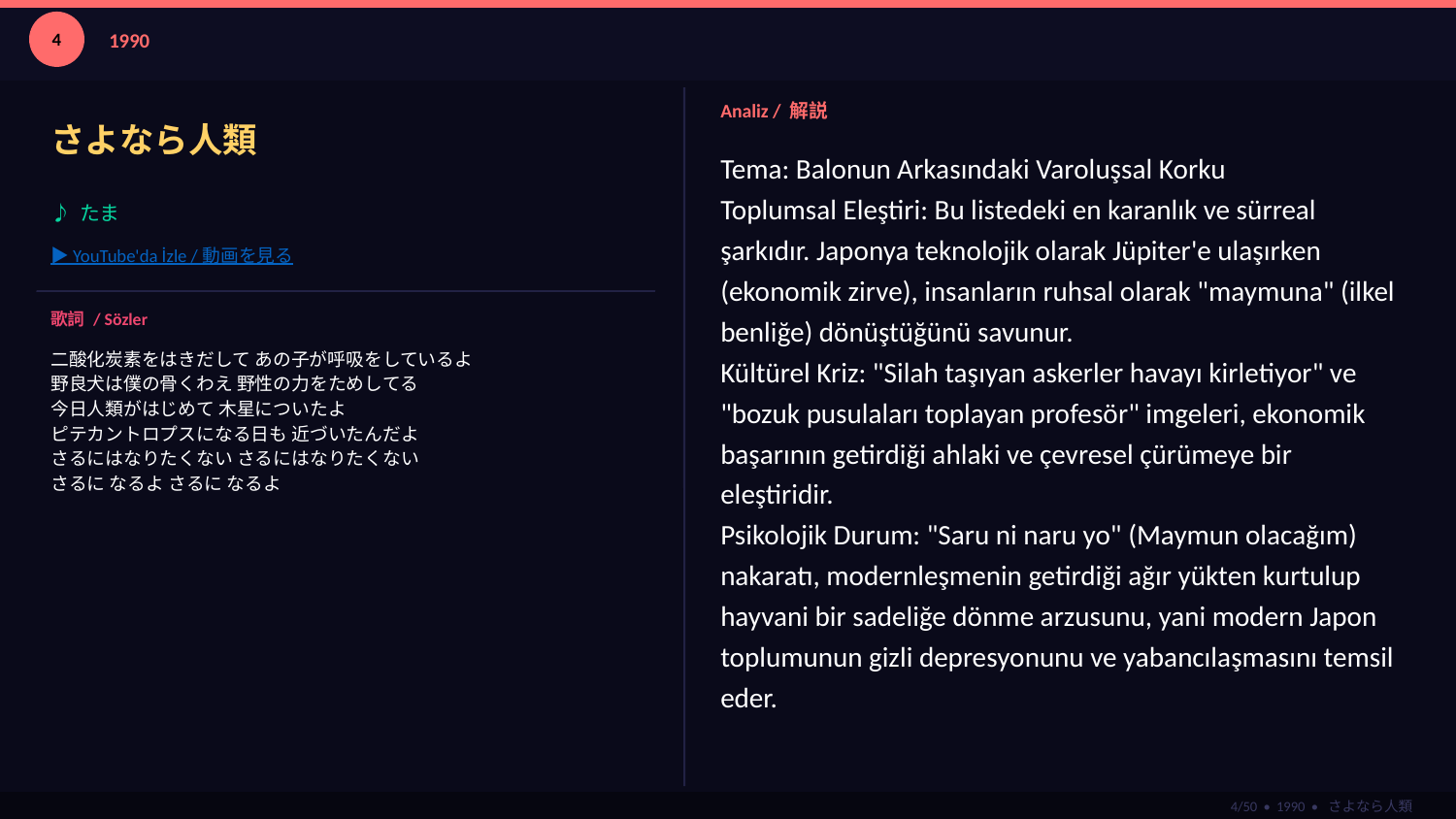

4
1990
さよなら人類

Analiz / 解説
Tema: Balonun Arkasındaki Varoluşsal Korku
Toplumsal Eleştiri: Bu listedeki en karanlık ve sürreal şarkıdır. Japonya teknolojik olarak Jüpiter'e ulaşırken (ekonomik zirve), insanların ruhsal olarak "maymuna" (ilkel benliğe) dönüştüğünü savunur.
Kültürel Kriz: "Silah taşıyan askerler havayı kirletiyor" ve "bozuk pusulaları toplayan profesör" imgeleri, ekonomik başarının getirdiği ahlaki ve çevresel çürümeye bir eleştiridir.
Psikolojik Durum: "Saru ni naru yo" (Maymun olacağım) nakaratı, modernleşmenin getirdiği ağır yükten kurtulup hayvani bir sadeliğe dönme arzusunu, yani modern Japon toplumunun gizli depresyonunu ve yabancılaşmasını temsil eder.
♪ たま
▶ YouTube'da İzle / 動画を見る

歌詞 / Sözler
二酸化炭素をはきだして あの子が呼吸をしているよ
野良犬は僕の骨くわえ 野性の力をためしてる
今日人類がはじめて 木星についたよ
ピテカントロプスになる日も 近づいたんだよ
さるにはなりたくない さるにはなりたくない
さるに なるよ さるに なるよ

4/50  •  1990  •  さよなら人類